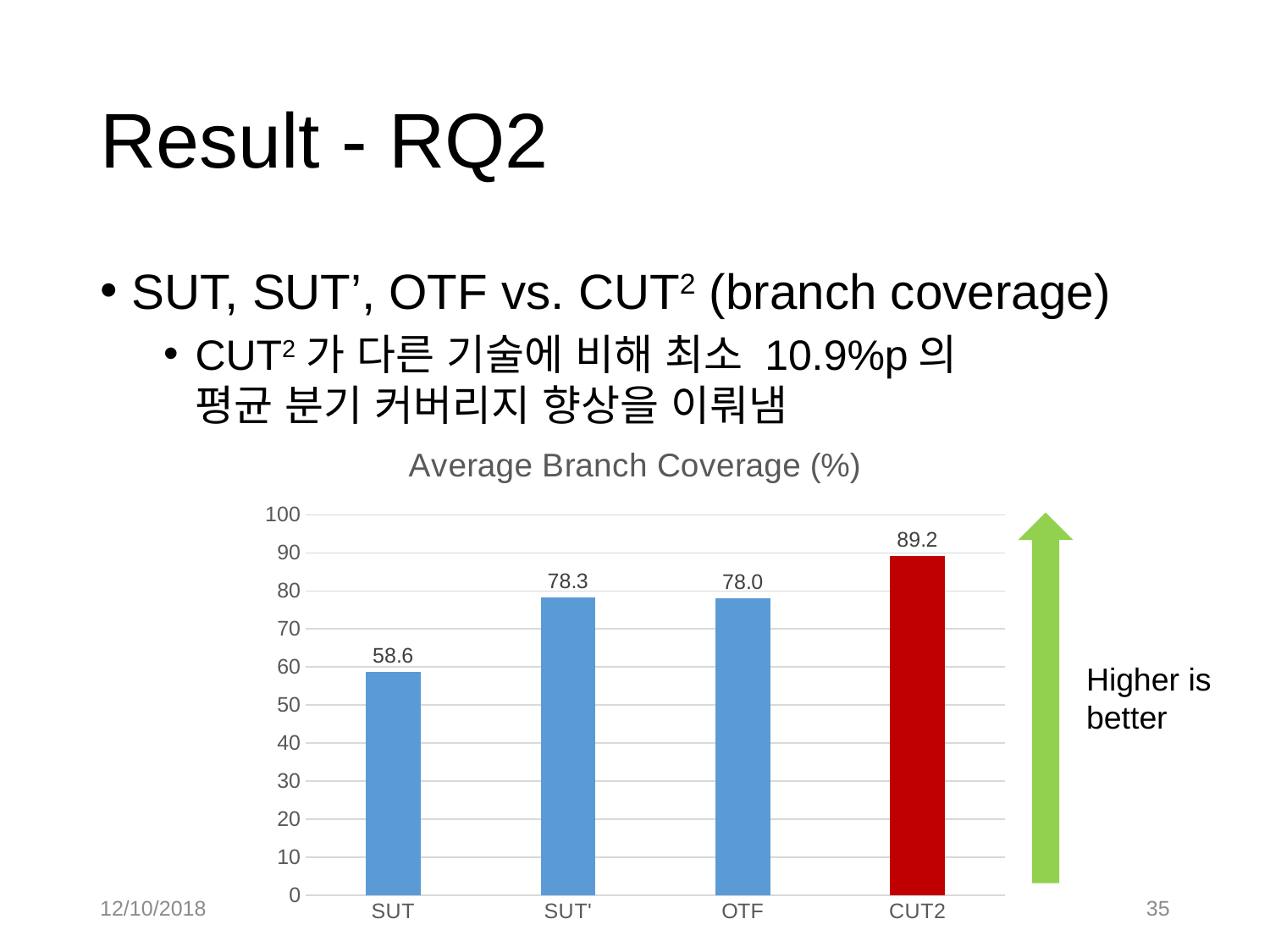

# Result - RQ2
SUT, SUT’, OTF vs. CUT2 (branch coverage)
CUT2가 다른 기술에 비해 최소 10.9%p의
평균 분기 커버리지 향상을 이뤄냄

### Chart: Average Branch Coverage (%)

| Category | Branch Coverage (%) |
|---|---|
| SUT | 58.6 |
| SUT' | 78.3 |
| OTF | 78.0 |
| CUT2 | 89.2 |
Higher is
better
12/10/2018
35